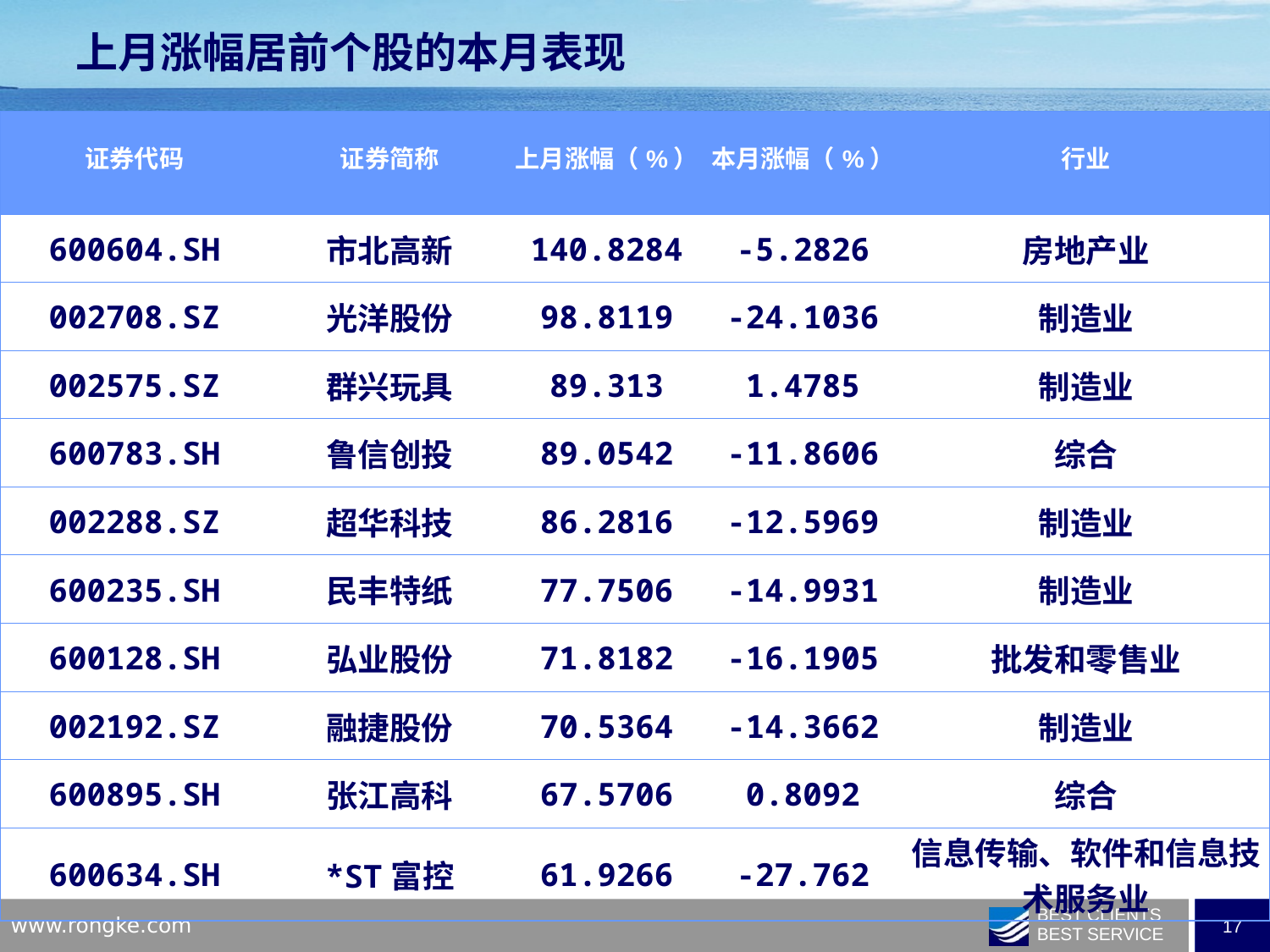

上月涨幅居前个股的本月表现
| 证券代码 | 证券简称 | 上月涨幅（%） | 本月涨幅（%） | 行业 |
| --- | --- | --- | --- | --- |
| 600604.SH | 市北高新 | 140.8284 | -5.2826 | 房地产业 |
| 002708.SZ | 光洋股份 | 98.8119 | -24.1036 | 制造业 |
| 002575.SZ | 群兴玩具 | 89.313 | 1.4785 | 制造业 |
| 600783.SH | 鲁信创投 | 89.0542 | -11.8606 | 综合 |
| 002288.SZ | 超华科技 | 86.2816 | -12.5969 | 制造业 |
| 600235.SH | 民丰特纸 | 77.7506 | -14.9931 | 制造业 |
| 600128.SH | 弘业股份 | 71.8182 | -16.1905 | 批发和零售业 |
| 002192.SZ | 融捷股份 | 70.5364 | -14.3662 | 制造业 |
| 600895.SH | 张江高科 | 67.5706 | 0.8092 | 综合 |
| 600634.SH | \*ST富控 | 61.9266 | -27.762 | 信息传输、软件和信息技术服务业 |